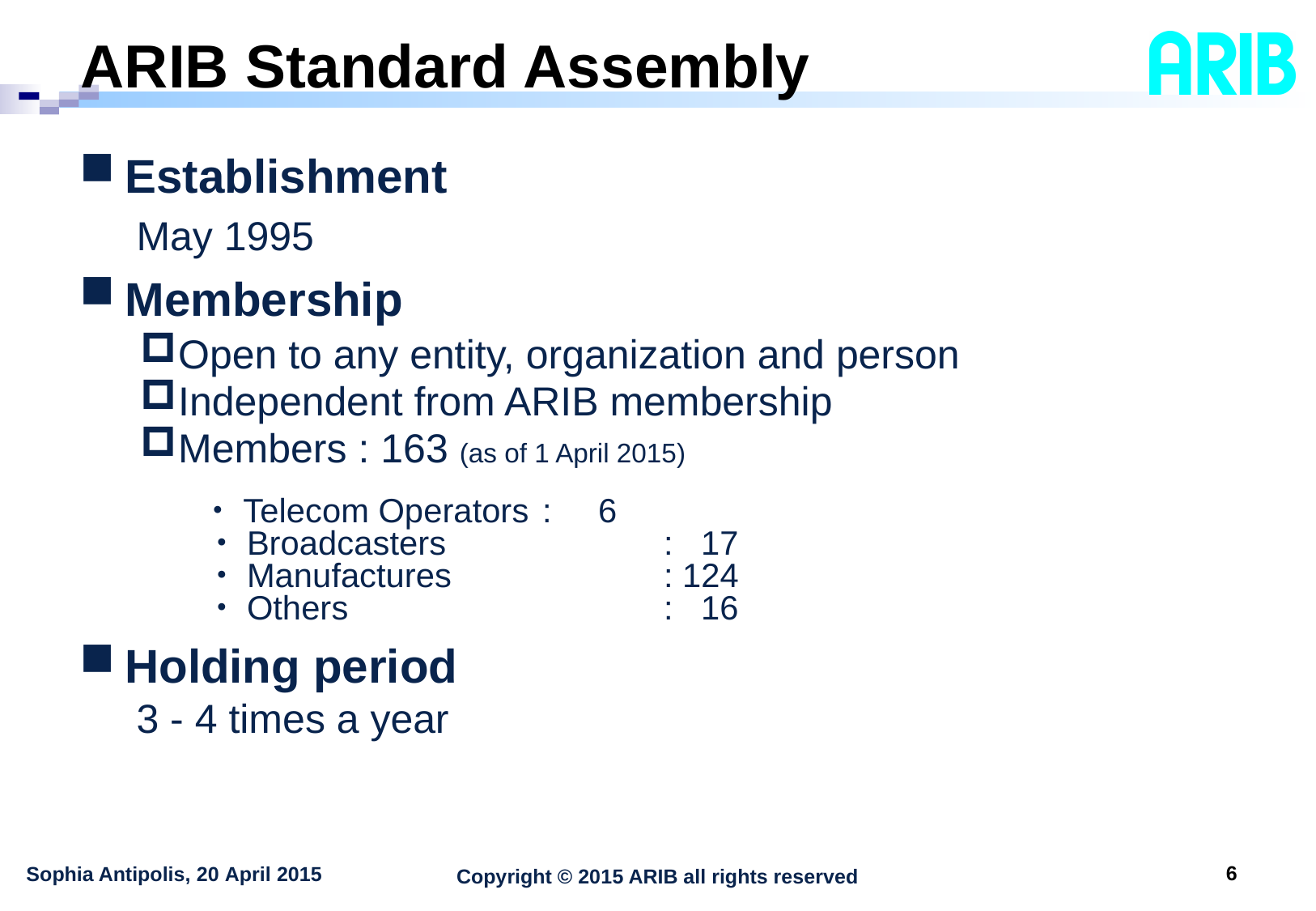

# ARIB Standard Assembly
Establishment
	 May 1995
Membership
Open to any entity, organization and person
Independent from ARIB membership
Members : 163 (as of 1 April 2015)
  ・Telecom Operators	:     6
  ・Broadcasters		:   17
  ・Manufactures		: 124
  ・Others			:   16
Holding period
 3 - 4 times a year
6
Sophia Antipolis, 20 April 2015